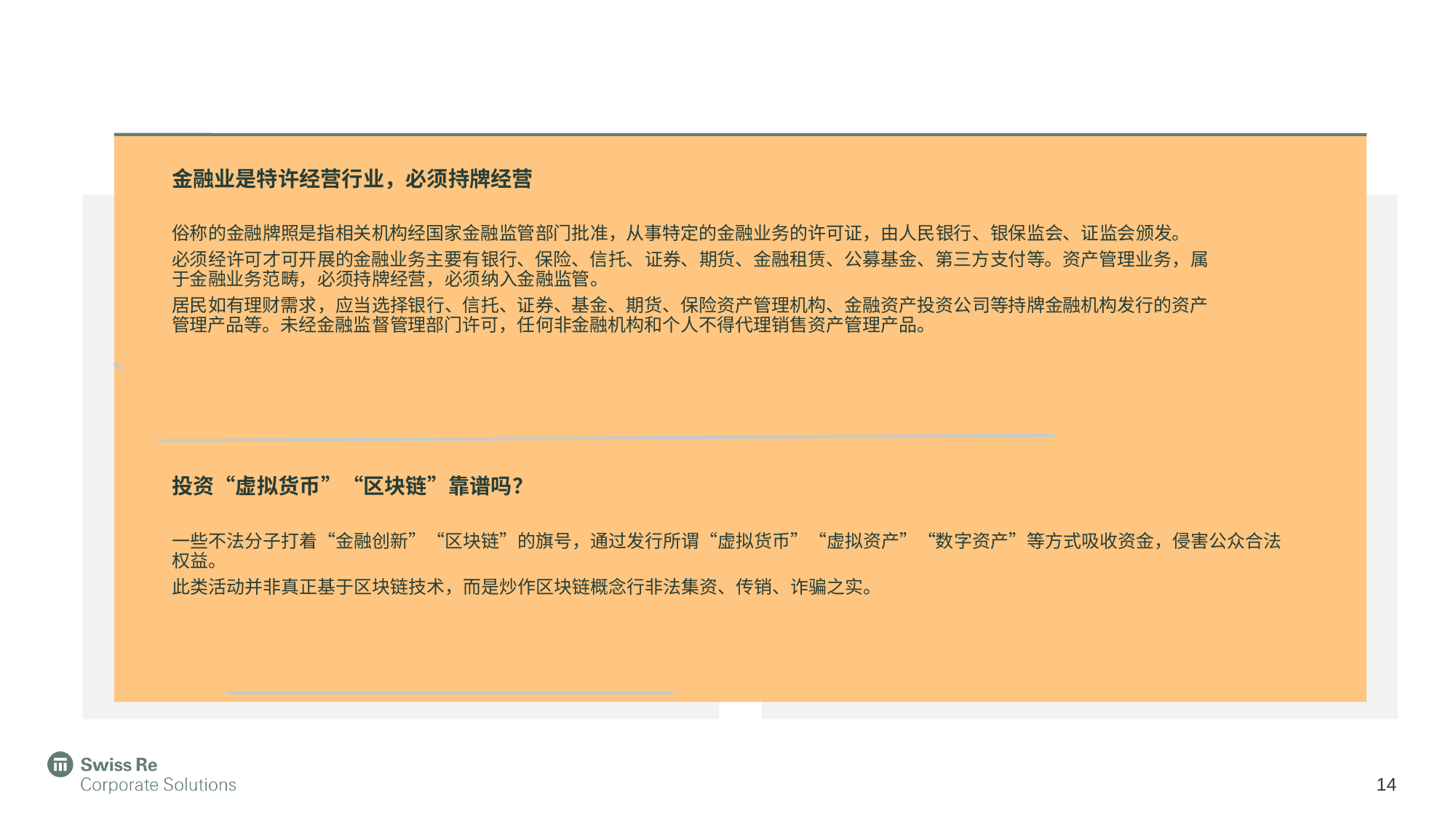

金融业是特许经营行业，必须持牌经营

俗称的金融牌照是指相关机构经国家金融监管部门批准，从事特定的金融业务的许可证，由人民银行、银保监会、证监会颁发。
必须经许可才可开展的金融业务主要有银行、保险、信托、证券、期货、金融租赁、公募基金、第三方支付等。资产管理业务，属于金融业务范畴，必须持牌经营，必须纳入金融监管。
居民如有理财需求，应当选择银行、信托、证券、基金、期货、保险资产管理机构、金融资产投资公司等持牌金融机构发行的资产管理产品等。未经金融监督管理部门许可，任何非金融机构和个人不得代理销售资产管理产品。

投资“虚拟货币”“区块链”靠谱吗？

一些不法分子打着“金融创新”“区块链”的旗号，通过发行所谓“虚拟货币”“虚拟资产”“数字资产”等方式吸收资金，侵害公众合法权益。
此类活动并非真正基于区块链技术，而是炒作区块链概念行非法集资、传销、诈骗之实。
14